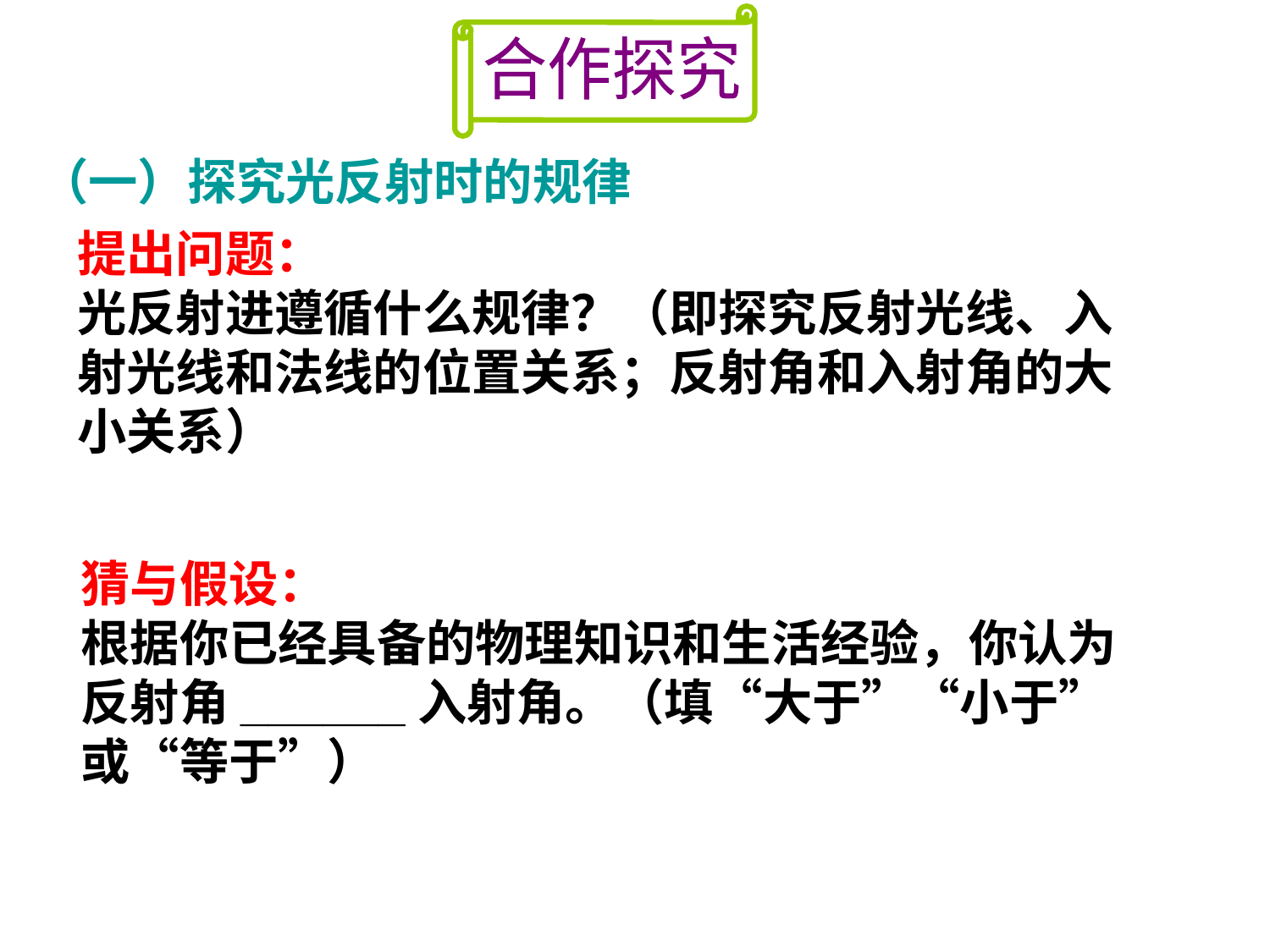

合作探究
（一）探究光反射时的规律
提出问题：
光反射进遵循什么规律？（即探究反射光线、入射光线和法线的位置关系；反射角和入射角的大小关系）
猜与假设：
根据你已经具备的物理知识和生活经验，你认为反射角______入射角。（填“大于”“小于”或“等于”）